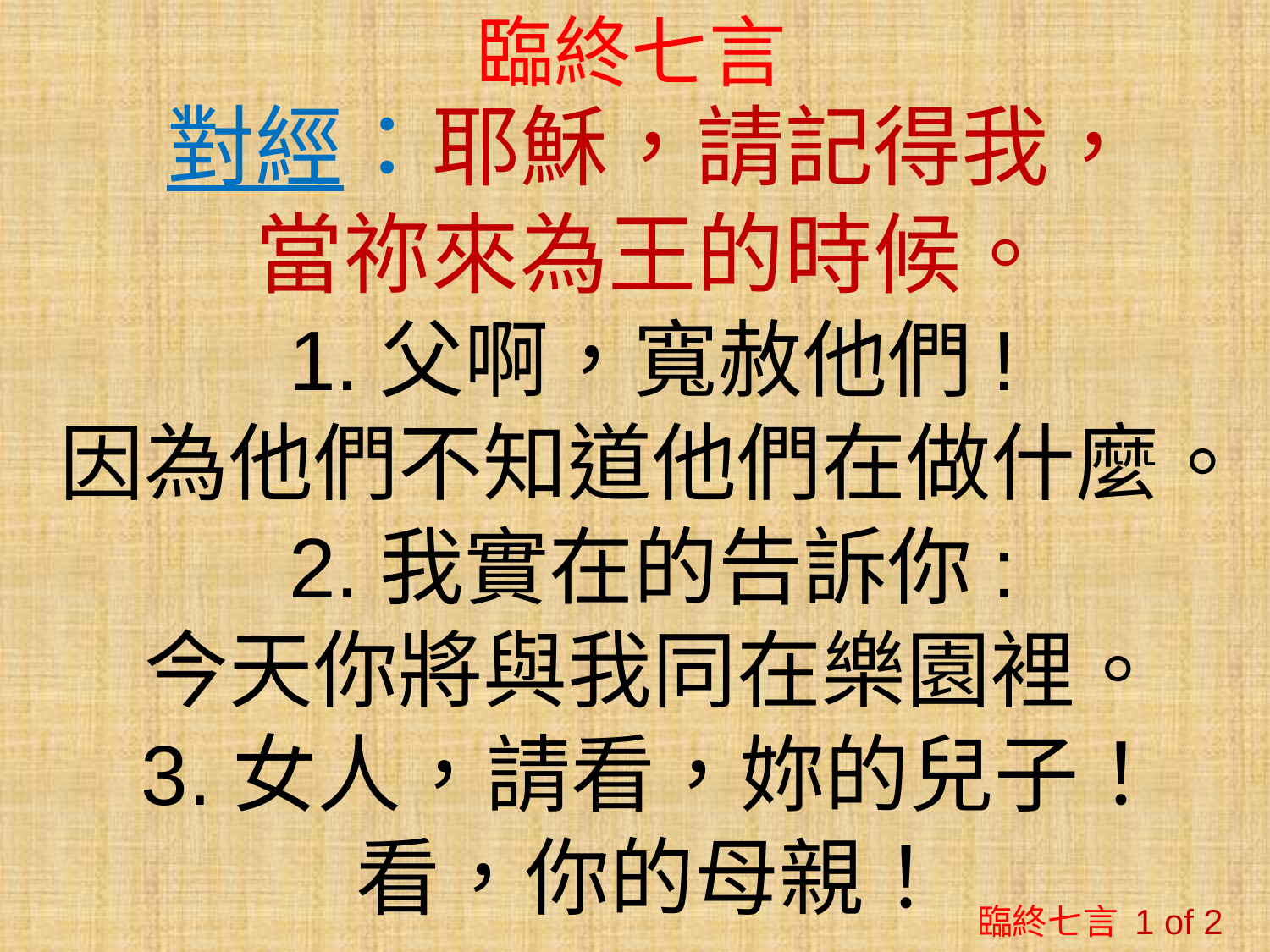

# 臨終七言
對經：耶穌，請記得我，
當祢來為王的時候。
1.父啊，寬赦他們!
因為他們不知道他們在做什麼。
2.我實在的告訴你:
今天你將與我同在樂園裡。
3.女人，請看，妳的兒子！
看，你的母親！
臨終七言 1 of 2